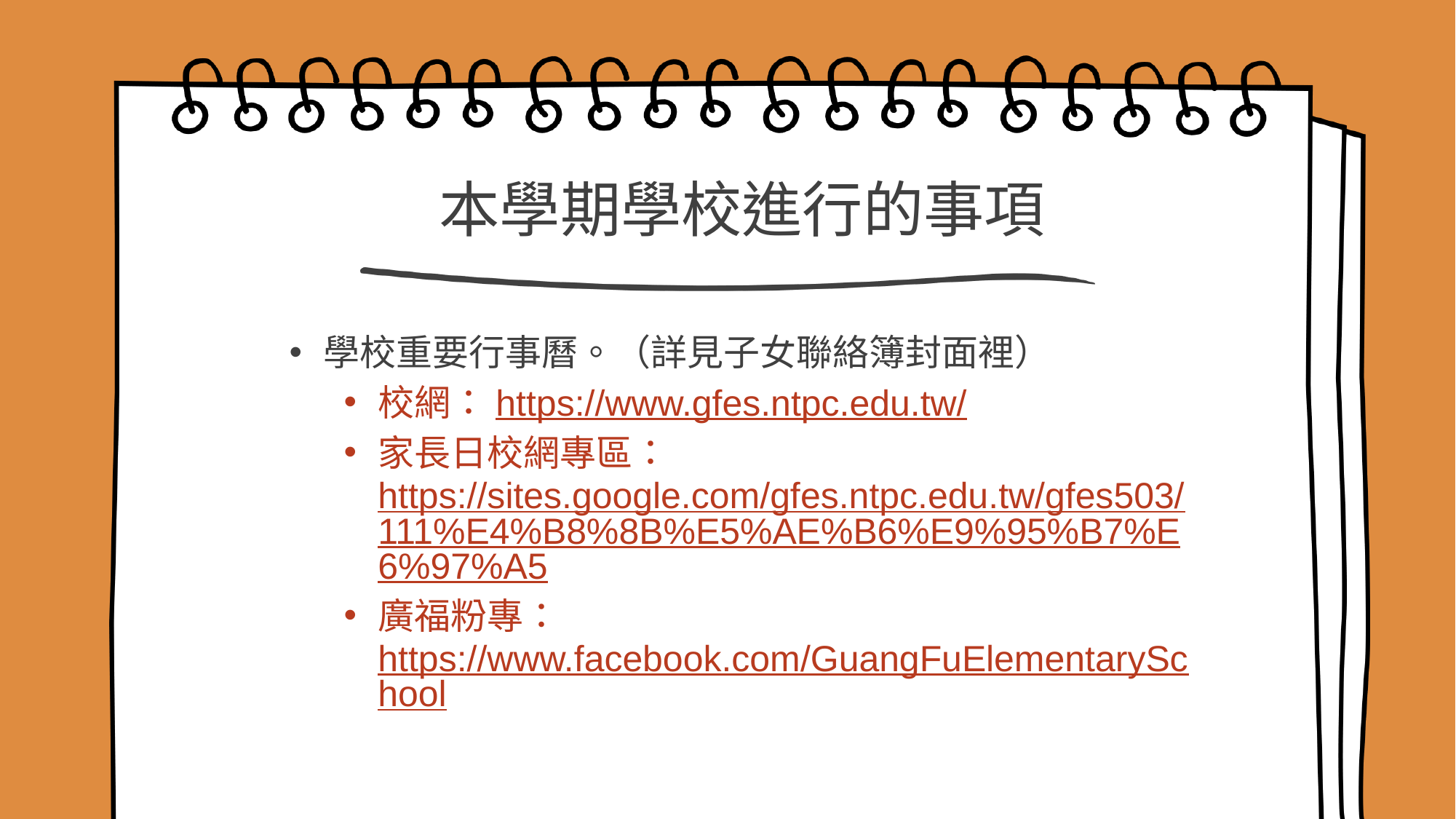

# 本學期學校進行的事項
學校重要行事曆。（詳見子女聯絡簿封面裡）
校網：https://www.gfes.ntpc.edu.tw/
家長日校網專區：https://sites.google.com/gfes.ntpc.edu.tw/gfes503/111%E4%B8%8B%E5%AE%B6%E9%95%B7%E6%97%A5
廣福粉專：https://www.facebook.com/GuangFuElementarySchool